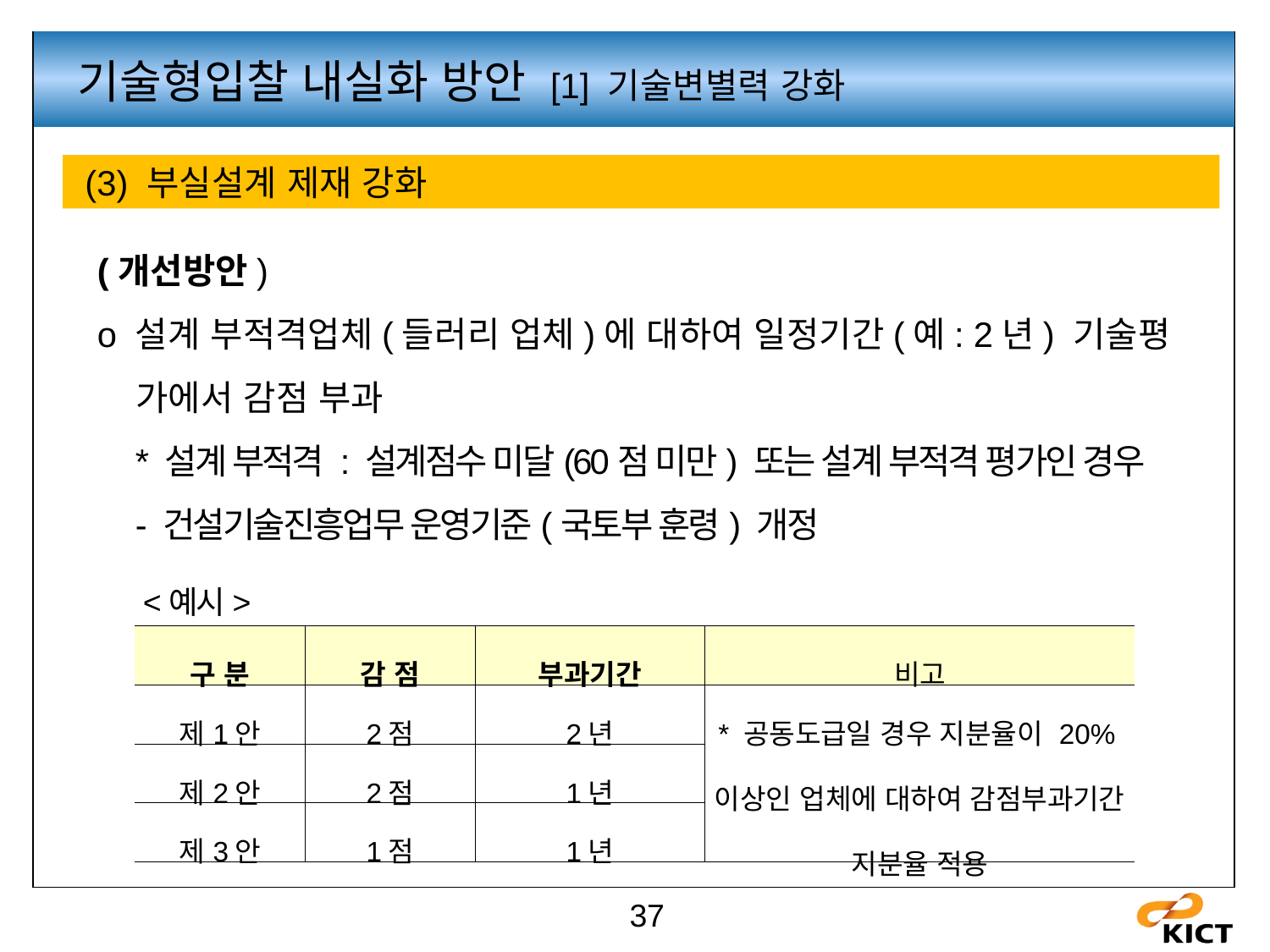

기술형입찰 내실화 방안 [1] 기술변별력 강화
 (3) 부실설계 제재 강화
(개선방안)
o 설계 부적격업체(들러리 업체)에 대하여 일정기간(예: 2년) 기술평
   가에서 감점 부과
     * 설계 부적격 : 설계점수 미달(60점 미만) 또는 설계 부적격 평가인 경우
     - 건설기술진흥업무 운영기준(국토부 훈령) 개정
<예시>
| 구 분 | 감 점 | 부과기간 | 비고 |
| --- | --- | --- | --- |
| 제1안 | 2점 | 2년 | \* 공동도급일 경우 지분율이 20%이상인 업체에 대하여 감점부과기간 지분율 적용 |
| 제2안 | 2점 | 1년 |  |
| 제3안 | 1점 | 1년 |  |
37